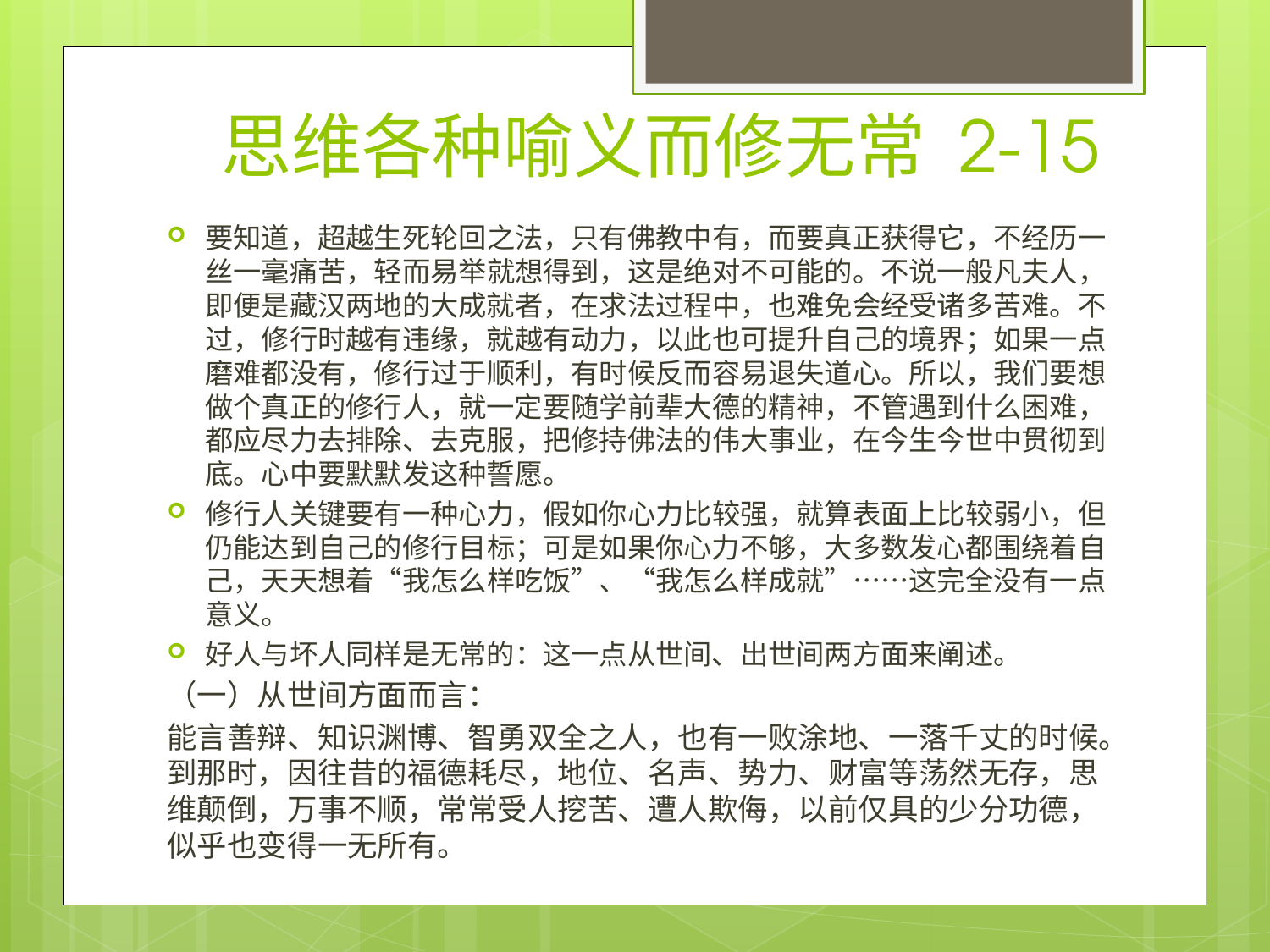

# 思维各种喻义而修无常 2-15
要知道，超越生死轮回之法，只有佛教中有，而要真正获得它，不经历一丝一毫痛苦，轻而易举就想得到，这是绝对不可能的。不说一般凡夫人，即便是藏汉两地的大成就者，在求法过程中，也难免会经受诸多苦难。不过，修行时越有违缘，就越有动力，以此也可提升自己的境界；如果一点磨难都没有，修行过于顺利，有时候反而容易退失道心。所以，我们要想做个真正的修行人，就一定要随学前辈大德的精神，不管遇到什么困难，都应尽力去排除、去克服，把修持佛法的伟大事业，在今生今世中贯彻到底。心中要默默发这种誓愿。
修行人关键要有一种心力，假如你心力比较强，就算表面上比较弱小，但仍能达到自己的修行目标；可是如果你心力不够，大多数发心都围绕着自己，天天想着“我怎么样吃饭”、“我怎么样成就”……这完全没有一点意义。
好人与坏人同样是无常的：这一点从世间、出世间两方面来阐述。
（一）从世间方面而言：
能言善辩、知识渊博、智勇双全之人，也有一败涂地、一落千丈的时候。到那时，因往昔的福德耗尽，地位、名声、势力、财富等荡然无存，思维颠倒，万事不顺，常常受人挖苦、遭人欺侮，以前仅具的少分功德，似乎也变得一无所有。